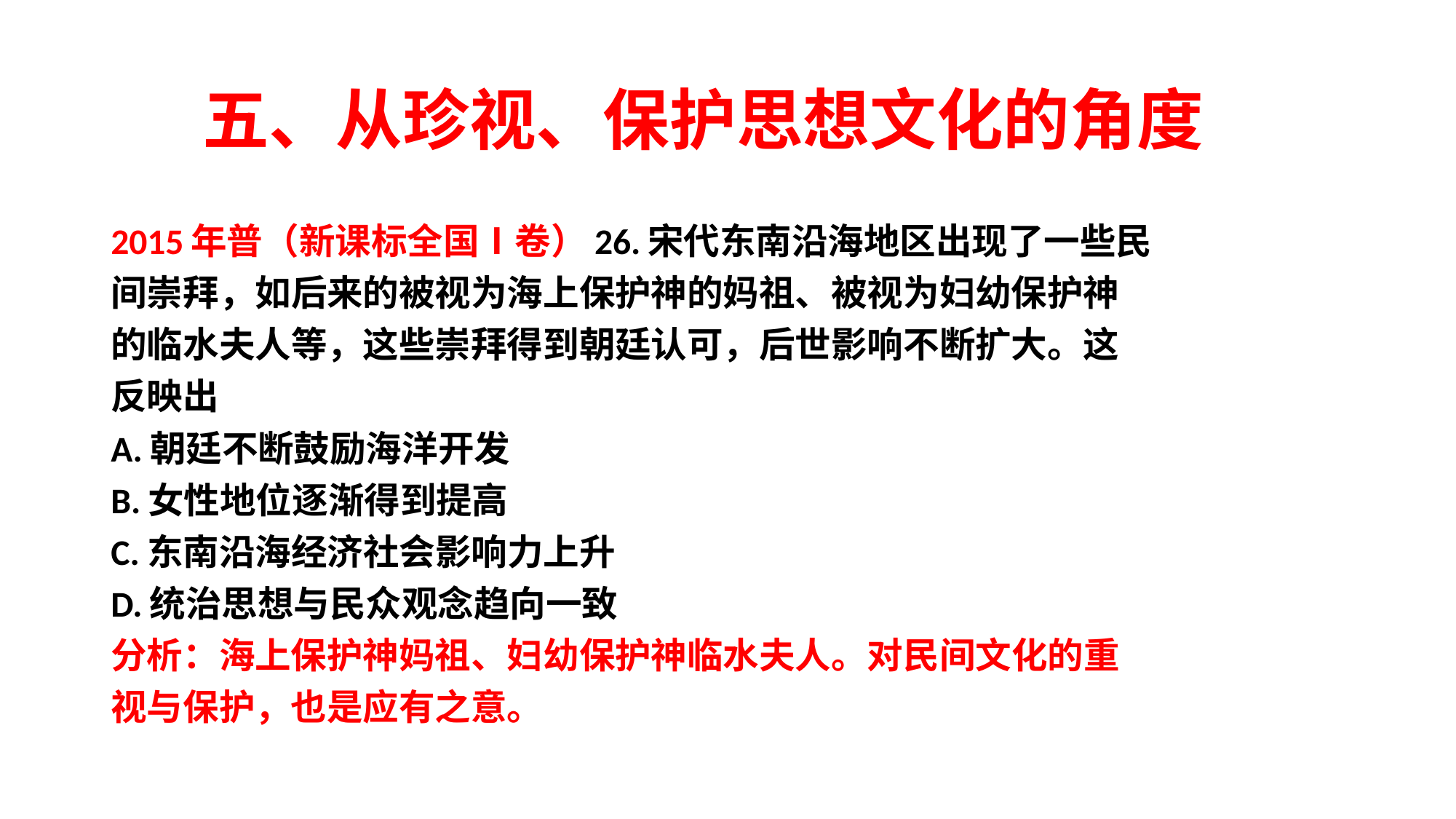

# 五、从珍视、保护思想文化的角度
2015年普（新课标全国Ⅰ卷）26.宋代东南沿海地区出现了一些民
间崇拜，如后来的被视为海上保护神的妈祖、被视为妇幼保护神
的临水夫人等，这些崇拜得到朝廷认可，后世影响不断扩大。这
反映出
A.朝廷不断鼓励海洋开发
B.女性地位逐渐得到提高
C.东南沿海经济社会影响力上升
D.统治思想与民众观念趋向一致
分析：海上保护神妈祖、妇幼保护神临水夫人。对民间文化的重
视与保护，也是应有之意。